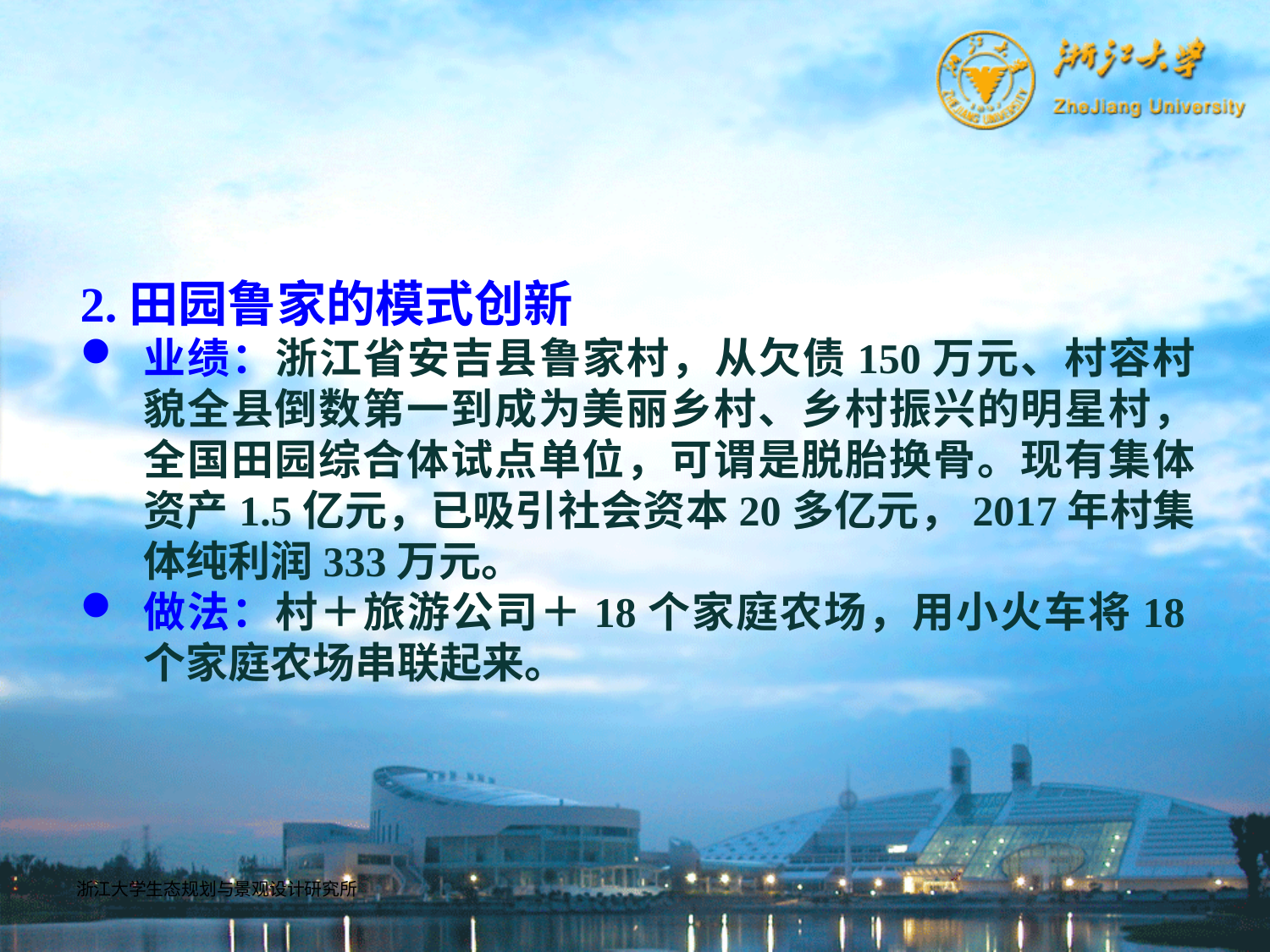

2.田园鲁家的模式创新
业绩：浙江省安吉县鲁家村，从欠债150万元、村容村貌全县倒数第一到成为美丽乡村、乡村振兴的明星村，全国田园综合体试点单位，可谓是脱胎换骨。现有集体资产1.5亿元，已吸引社会资本20多亿元，2017年村集体纯利润333万元。
做法：村＋旅游公司＋18个家庭农场，用小火车将18个家庭农场串联起来。
浙江大学生态规划与景观设计研究所